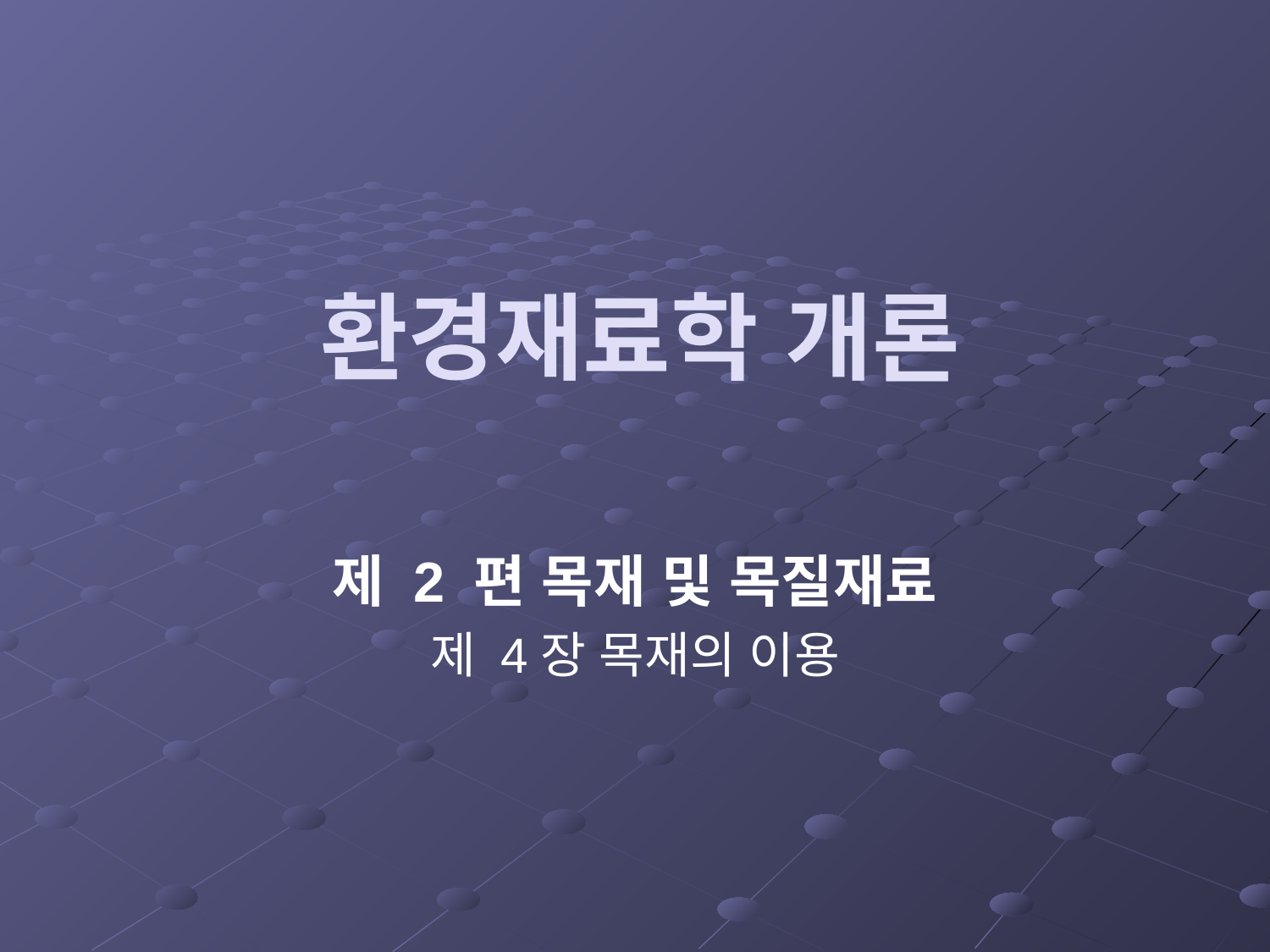

# 환경재료학 개론
제 2 편 목재 및 목질재료
제 4장 목재의 이용